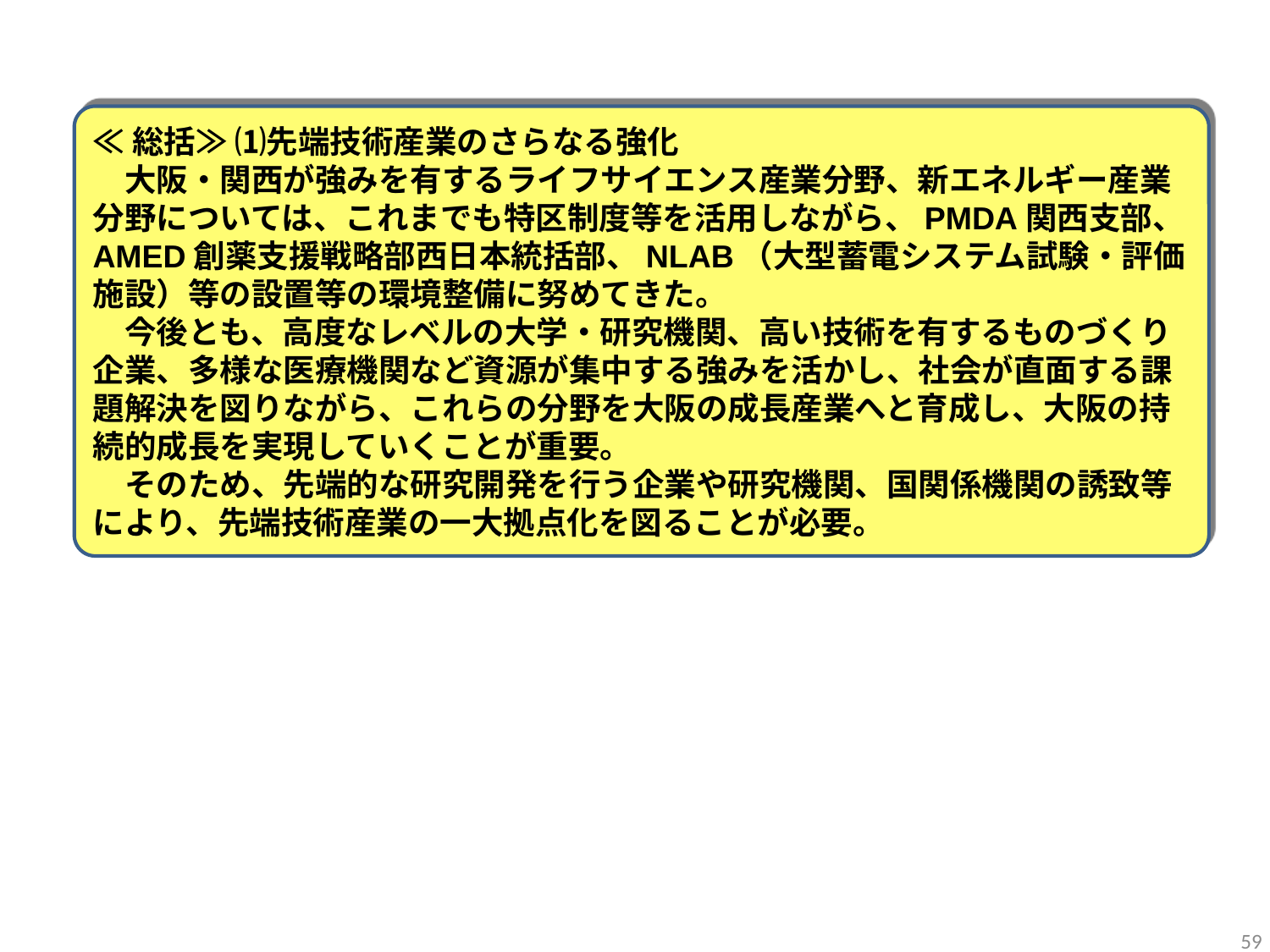

≪総括≫ ⑴先端技術産業のさらなる強化
　大阪・関西が強みを有するライフサイエンス産業分野、新エネルギー産業分野については、これまでも特区制度等を活用しながら、PMDA関西支部、AMED創薬支援戦略部西日本統括部、NLAB（大型蓄電システム試験・評価施設）等の設置等の環境整備に努めてきた。
　今後とも、高度なレベルの大学・研究機関、高い技術を有するものづくり企業、多様な医療機関など資源が集中する強みを活かし、社会が直面する課題解決を図りながら、これらの分野を大阪の成長産業へと育成し、大阪の持続的成長を実現していくことが重要。
　そのため、先端的な研究開発を行う企業や研究機関、国関係機関の誘致等により、先端技術産業の一大拠点化を図ることが必要。
59